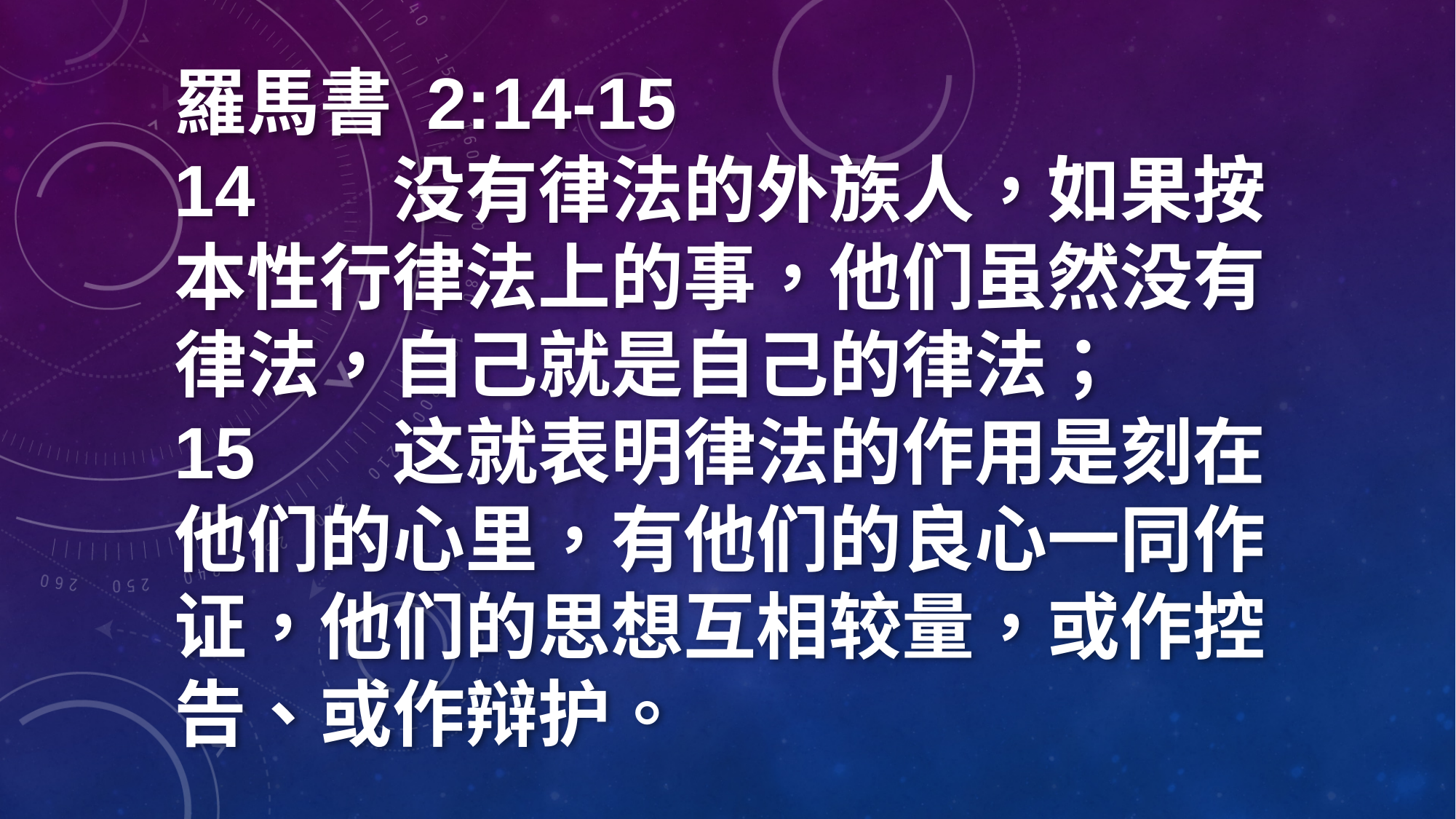

羅馬書 2:14-15
14	 	没有律法的外族人，如果按本性行律法上的事，他们虽然没有律法，自己就是自己的律法；
15	 	这就表明律法的作用是刻在他们的心里，有他们的良心一同作证，他们的思想互相较量，或作控告、或作辩护。